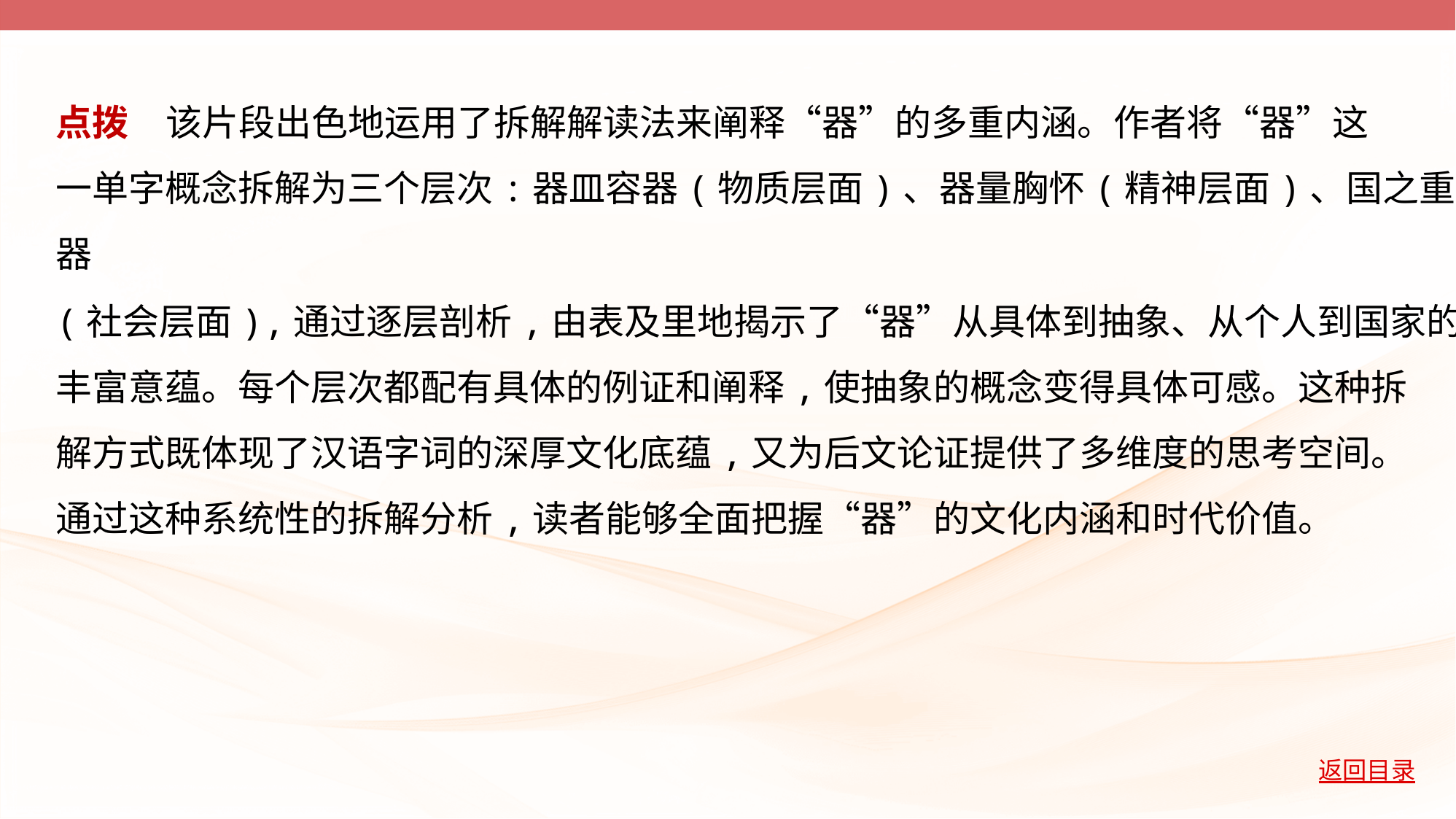

点拨　该片段出色地运用了拆解解读法来阐释“器”的多重内涵。作者将“器”这
一单字概念拆解为三个层次:器皿容器(物质层面)、器量胸怀(精神层面)、国之重器
(社会层面),通过逐层剖析,由表及里地揭示了“器”从具体到抽象、从个人到国家的
丰富意蕴。每个层次都配有具体的例证和阐释,使抽象的概念变得具体可感。这种拆
解方式既体现了汉语字词的深厚文化底蕴,又为后文论证提供了多维度的思考空间。
通过这种系统性的拆解分析,读者能够全面把握“器”的文化内涵和时代价值。